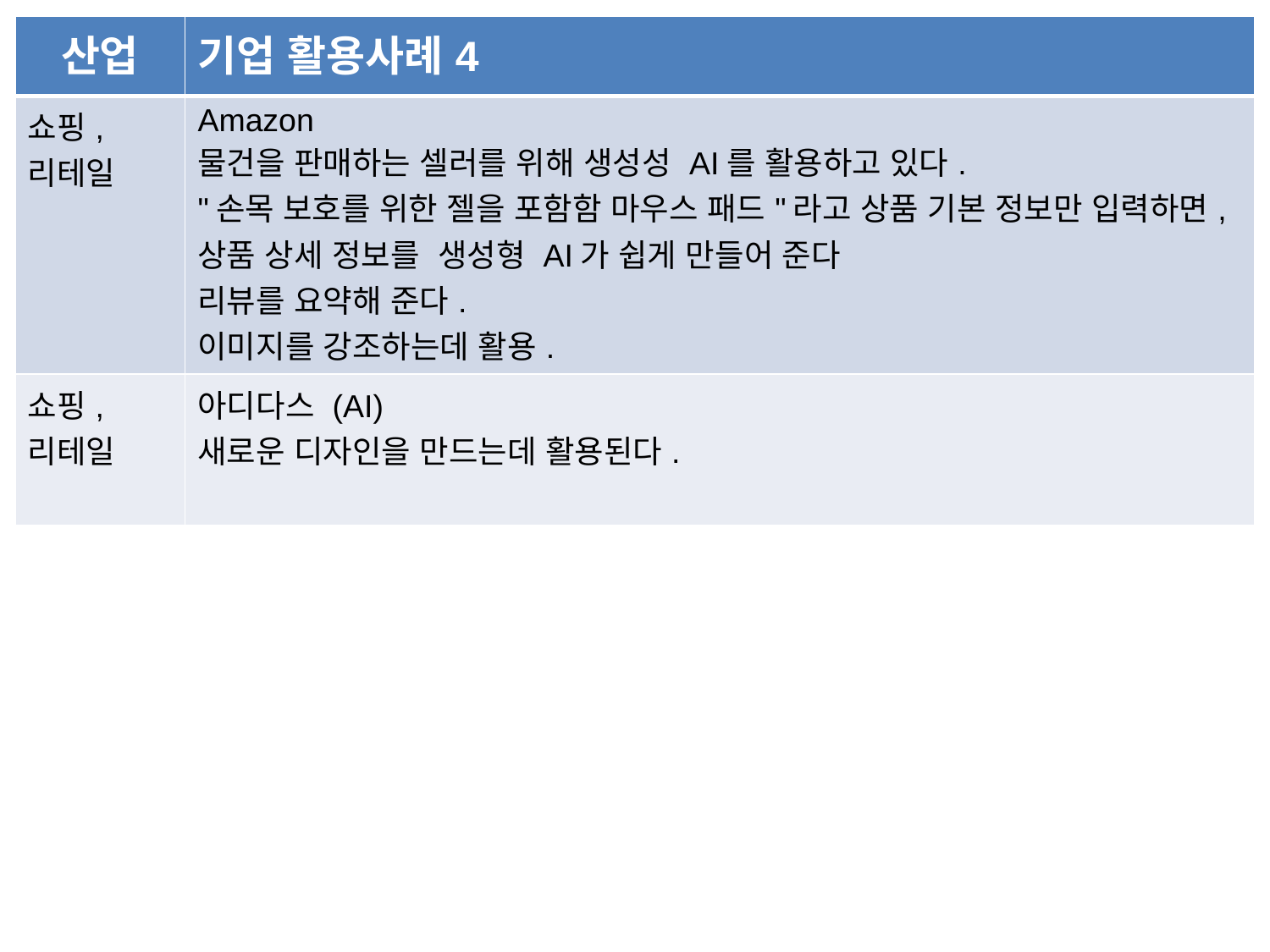

| 산업 | 기업 활용사례4 |
| --- | --- |
| 쇼핑, 리테일 | Amazon 물건을 판매하는 셀러를 위해 생성성 AI를 활용하고 있다. "손목 보호를 위한 젤을 포함함 마우스 패드"라고 상품 기본 정보만 입력하면,  상품 상세 정보를  생성형 AI가 쉽게 만들어 준다 리뷰를 요약해 준다. 이미지를 강조하는데 활용. |
| 쇼핑, 리테일 | 아디다스 (AI) 새로운 디자인을 만드는데 활용된다. |